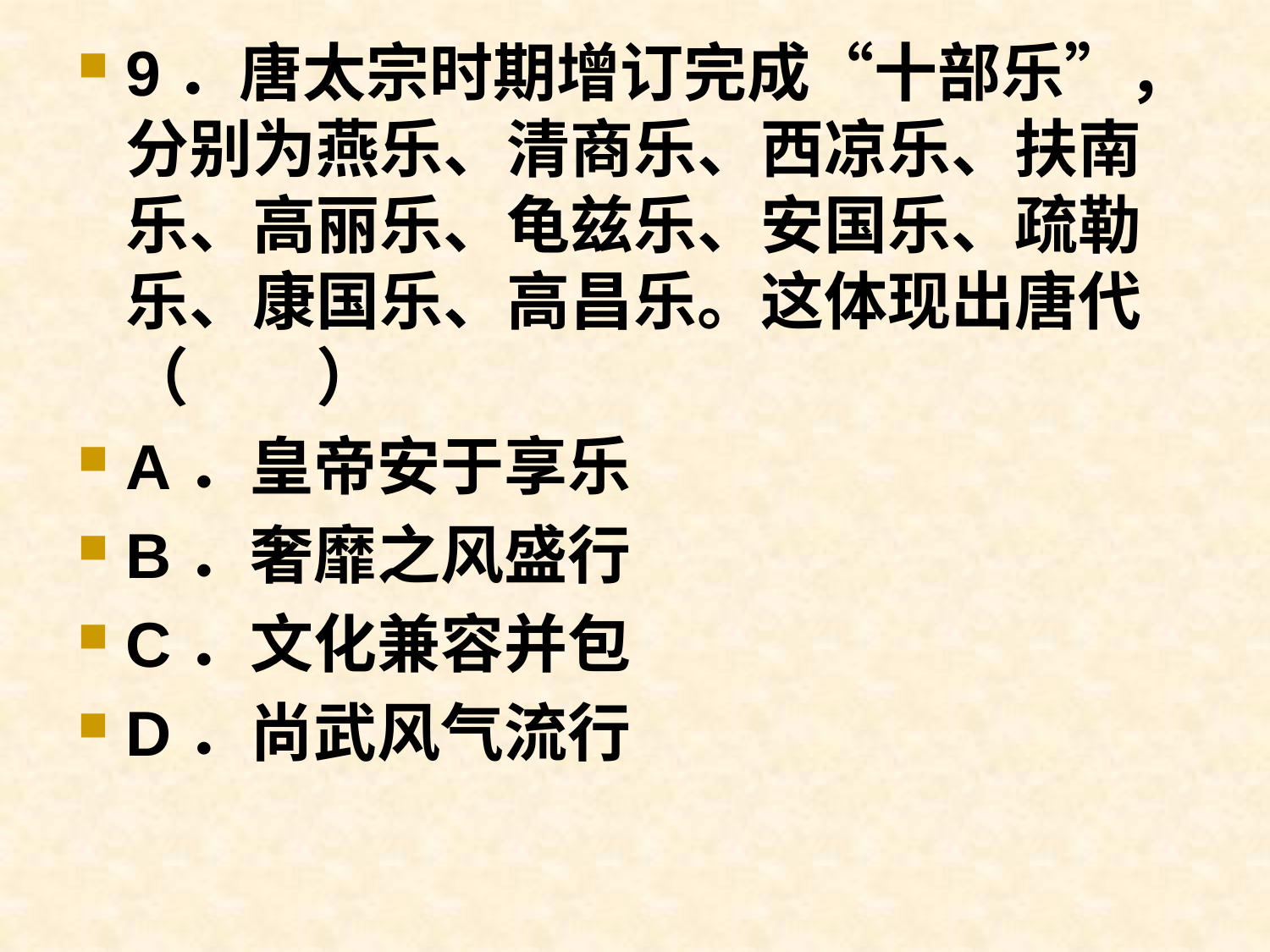

9．唐太宗时期增订完成“十部乐”，分别为燕乐、清商乐、西凉乐、扶南乐、高丽乐、龟兹乐、安国乐、疏勒乐、康国乐、高昌乐。这体现出唐代（　　）
A．皇帝安于享乐
B．奢靡之风盛行
C．文化兼容并包
D．尚武风气流行
#